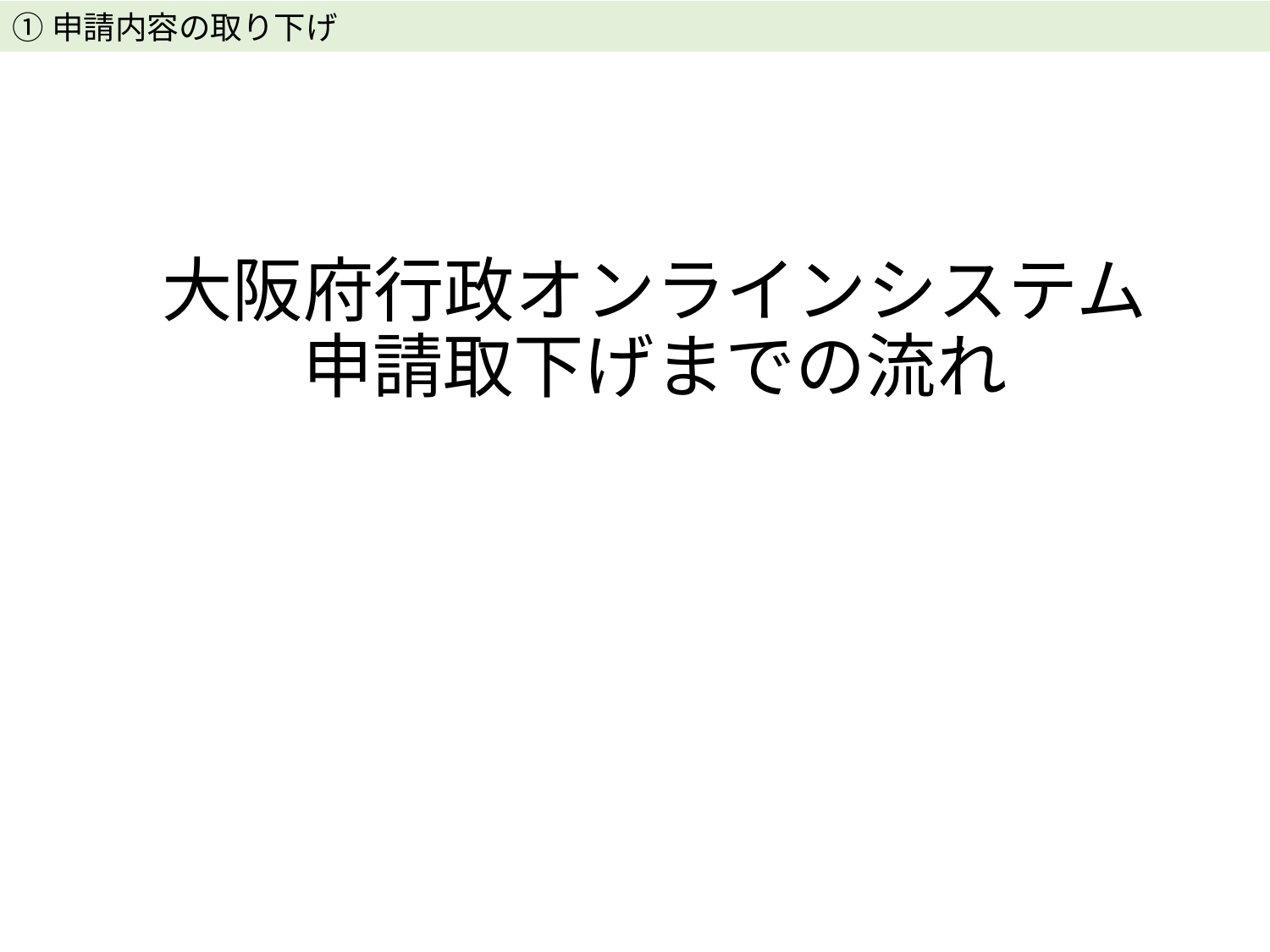

①申請内容の取り下げ
# 大阪府行政オンラインシステム 申請取下げまでの流れ